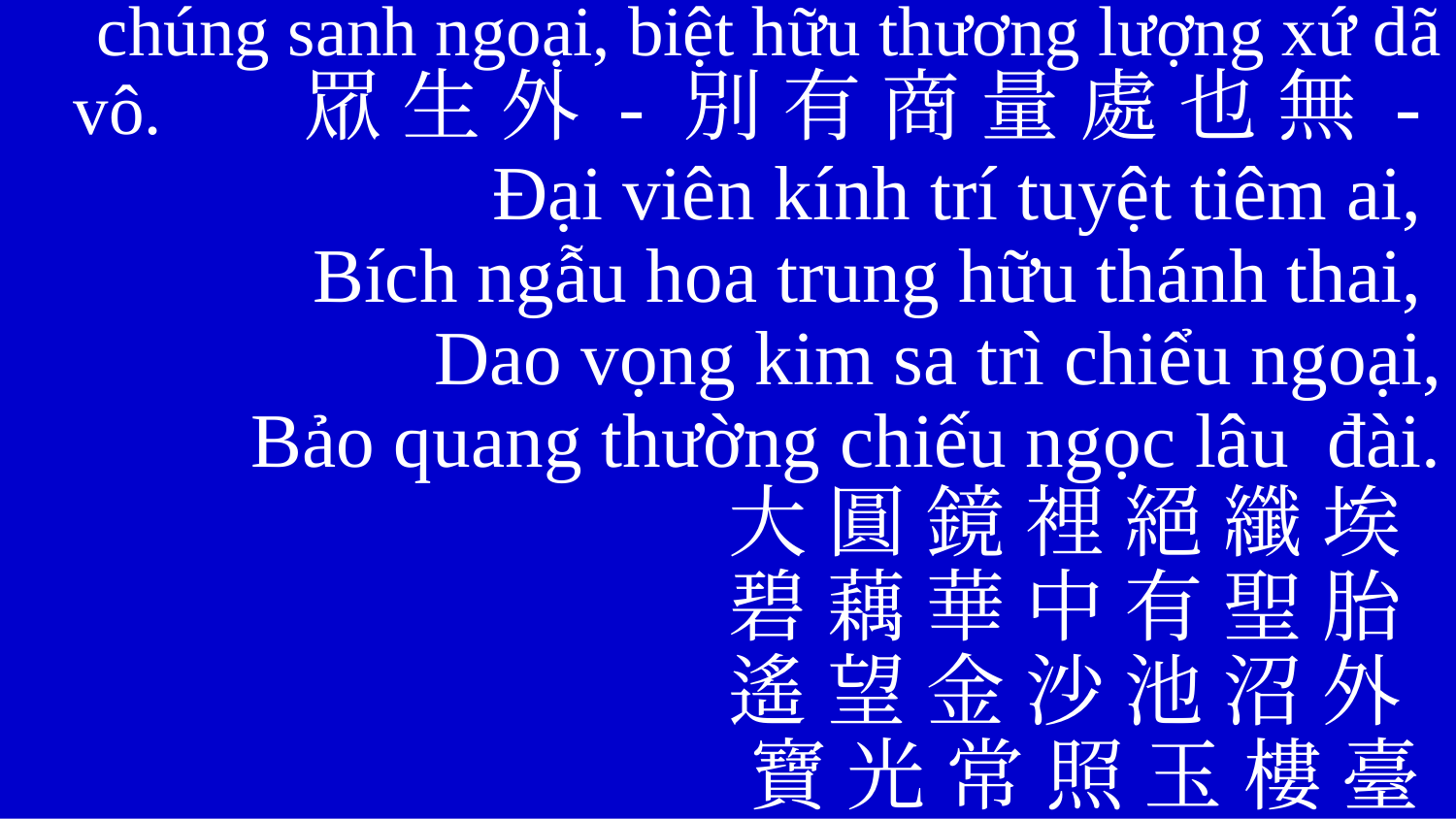

chúng sanh ngoại, biệt hữu thương lượng xứ dã vô.       眾 生 外 - 別 有 商 量 處 也 無 -
	Đại viên kính trí tuyệt tiêm ai,
	Bích ngẫu hoa trung hữu thánh thai,
	Dao vọng kim sa trì chiểu ngoại,
	Bảo quang thường chiếu ngọc lâu  đài.
	大 圓 鏡 裡 絕 纖 埃
	碧 藕 華 中 有 聖 胎
	遙 望 金 沙 池 沼 外
	寶 光 常 照 玉 樓 臺